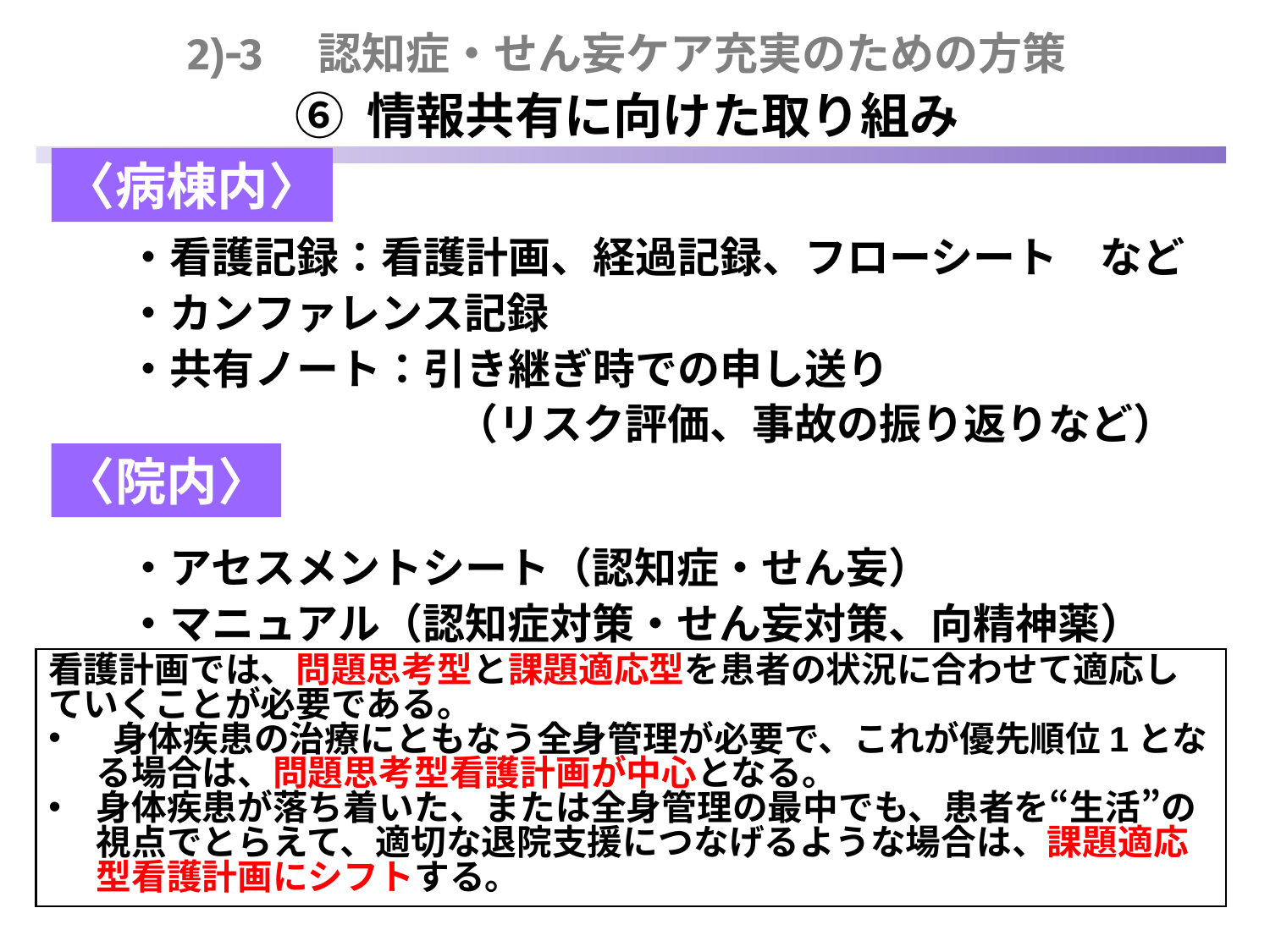

2)-3　認知症・せん妄ケア充実のための方策
⑥ 情報共有に向けた取り組み

〈病棟内〉
   ・看護記録：看護計画、経過記録、フローシート　など
   ・カンファレンス記録
   ・共有ノート：引き継ぎ時での申し送り
　　　　　　   　　（リスク評価、事故の振り返りなど）

   ・アセスメントシート（認知症・せん妄）
   ・マニュアル（認知症対策・せん妄対策、向精神薬）
〈院内〉
看護計画では、問題思考型と課題適応型を患者の状況に合わせて適応していくことが必要である。
 身体疾患の治療にともなう全身管理が必要で、これが優先順位1となる場合は、問題思考型看護計画が中心となる。
身体疾患が落ち着いた、または全身管理の最中でも、患者を“生活”の視点でとらえて、適切な退院支援につなげるような場合は、課題適応型看護計画にシフトする。